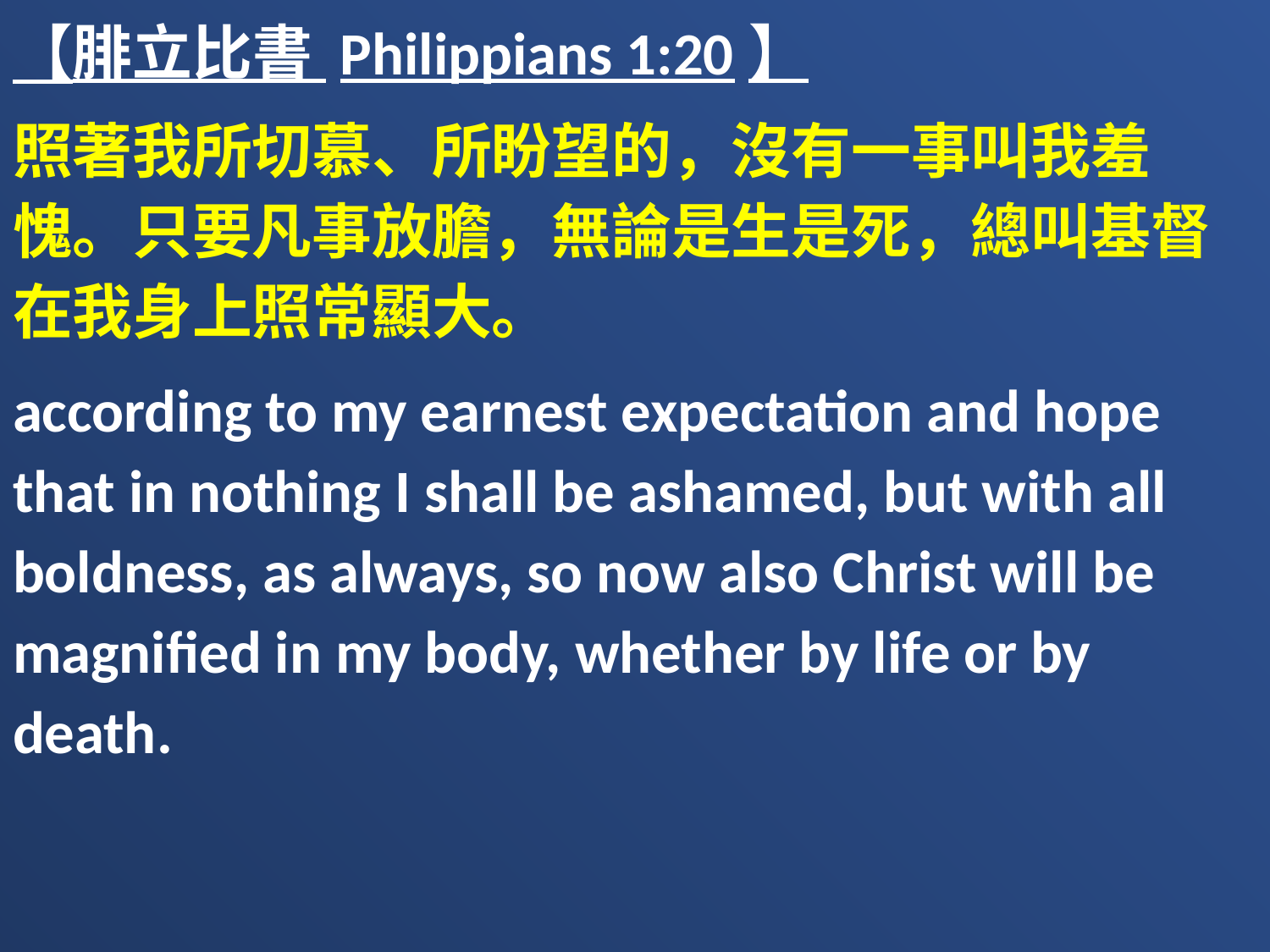

【腓立比書 Philippians 1:20】
照著我所切慕、所盼望的，沒有一事叫我羞愧。只要凡事放膽，無論是生是死，總叫基督在我身上照常顯大。
according to my earnest expectation and hope that in nothing I shall be ashamed, but with all boldness, as always, so now also Christ will be magnified in my body, whether by life or by death.